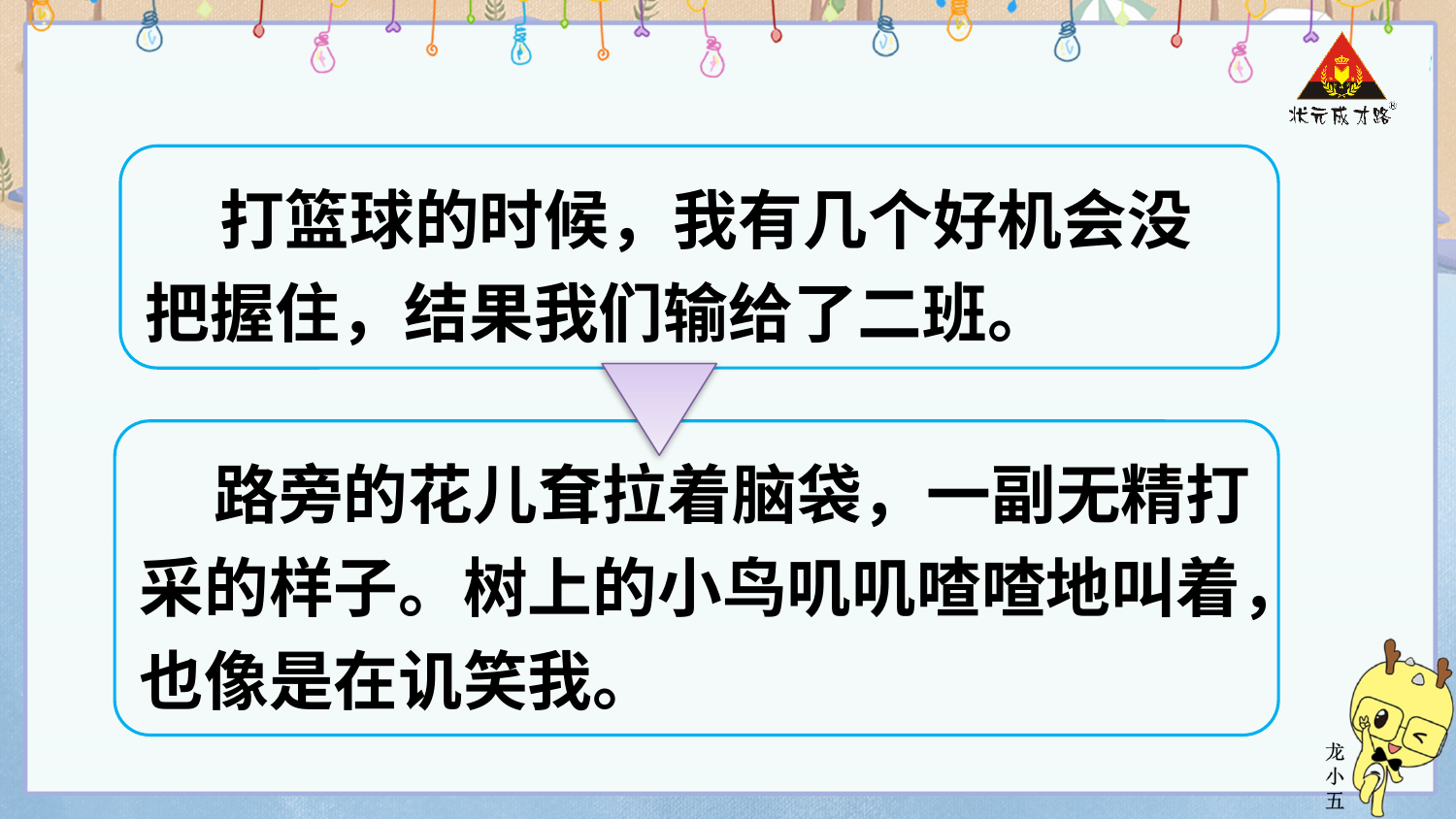

打篮球的时候，我有几个好机会没把握住，结果我们输给了二班。

    路旁的花儿耷拉着脑袋，一副无精打采的样子。树上的小鸟叽叽喳喳地叫着，也像是在讥笑我。